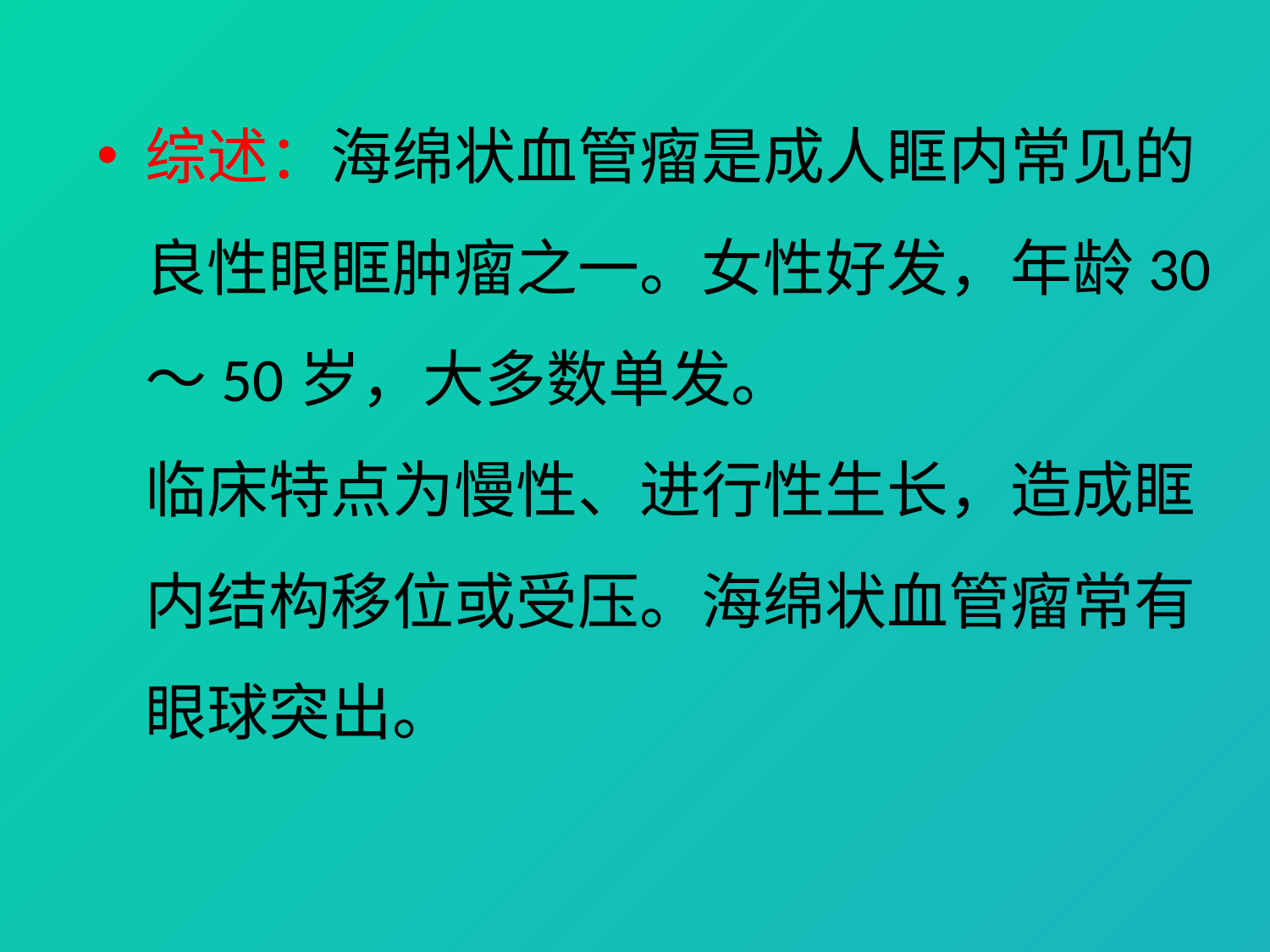

综述：海绵状血管瘤是成人眶内常见的良性眼眶肿瘤之一。女性好发，年龄30～50岁，大多数单发。
临床特点为慢性、进行性生长，造成眶内结构移位或受压。海绵状血管瘤常有眼球突出。